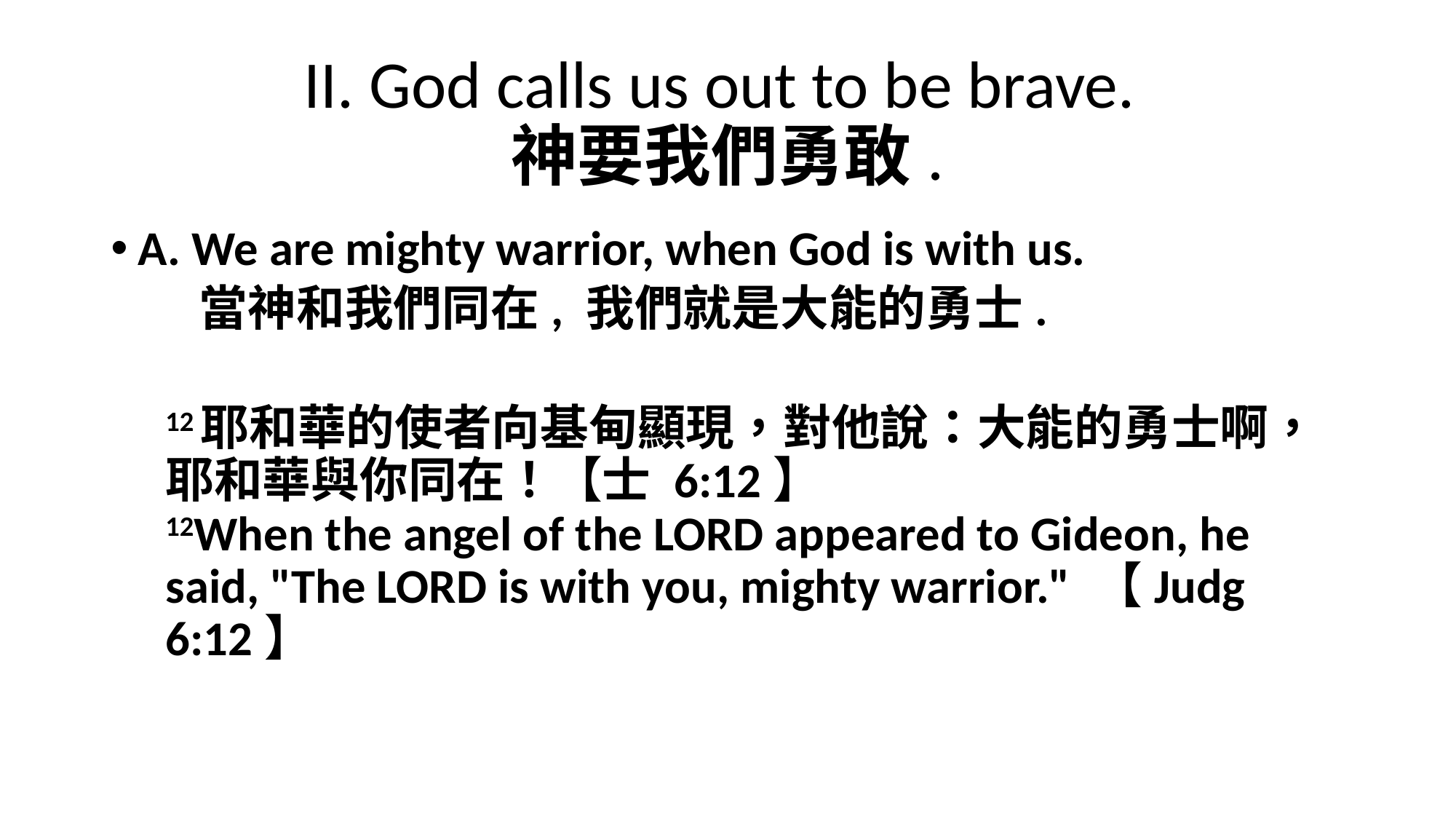

# II. God calls us out to be brave. 神要我們勇敢.
A. We are mighty warrior, when God is with us.
  當神和我們同在, 我們就是大能的勇士.

12耶和華的使者向基甸顯現，對他說：大能的勇士啊，耶和華與你同在！【士 6:12】
12When the angel of the LORD appeared to Gideon, he said, "The LORD is with you, mighty warrior." 【Judg 6:12】